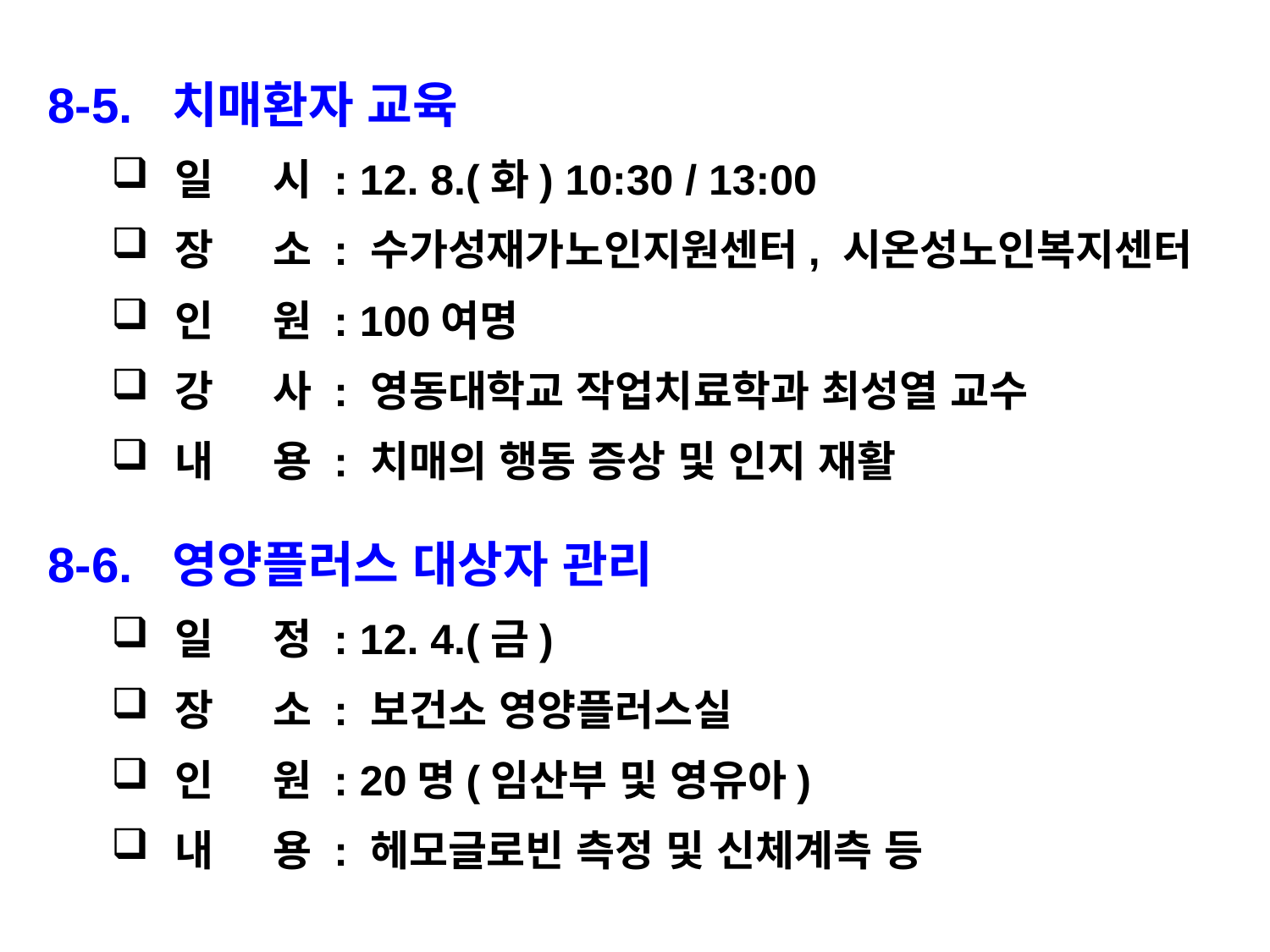

8-5.  치매환자 교육
일     시 : 12. 8.(화) 10:30 / 13:00
장     소 : 수가성재가노인지원센터, 시온성노인복지센터
인     원 : 100여명
강     사 : 영동대학교 작업치료학과 최성열 교수
내     용 : 치매의 행동 증상 및 인지 재활

8-6.  영양플러스 대상자 관리
일     정 : 12. 4.(금)
장     소 : 보건소 영양플러스실
인     원 : 20명(임산부 및 영유아)
내     용 : 헤모글로빈 측정 및 신체계측 등